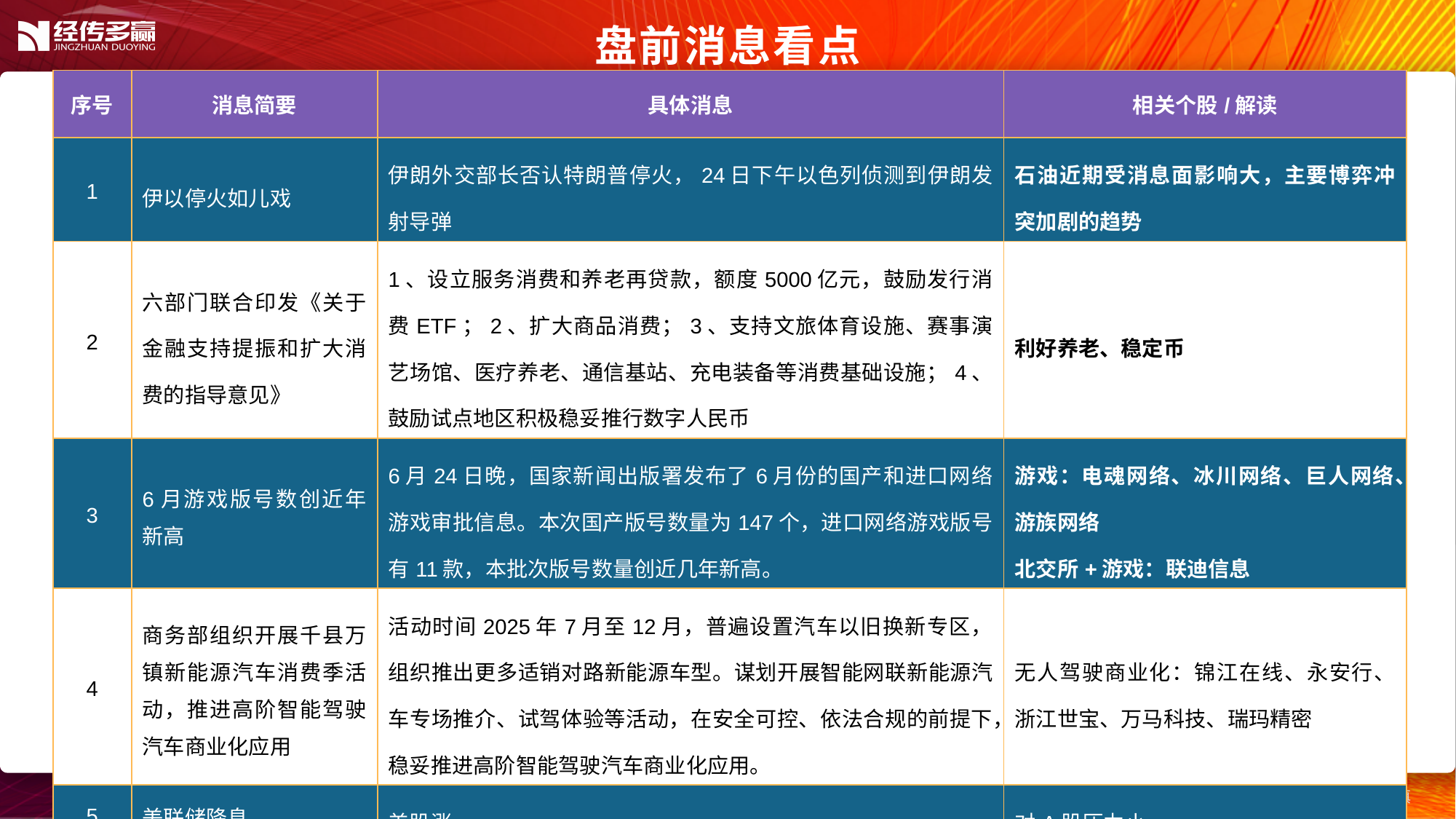

盘前消息看点
| 序号 | 消息简要 | 具体消息 | 相关个股/解读 |
| --- | --- | --- | --- |
| 1 | 伊以停火如儿戏 | 伊朗外交部长否认特朗普停火，24日下午以色列侦测到伊朗发射导弹 | 石油近期受消息面影响大，主要博弈冲突加剧的趋势 |
| 2 | 六部门联合印发《关于金融支持提振和扩大消费的指导意见》 | 1、设立服务消费和养老再贷款，额度5000亿元，鼓励发行消费ETF；2、扩大商品消费；3、支持文旅体育设施、赛事演艺场馆、医疗养老、通信基站、充电装备等消费基础设施；4、鼓励试点地区积极稳妥推行数字人民币 | 利好养老、稳定币 |
| 3 | 6月游戏版号数创近年新高 | 6月24日晚，国家新闻出版署发布了6月份的国产和进口网络游戏审批信息。本次国产版号数量为147个，进口网络游戏版号有11款，本批次版号数量创近几年新高。 | 游戏：电魂网络、冰川网络、巨人网络、游族网络 北交所+游戏：联迪信息 |
| 4 | 商务部组织开展千县万镇新能源汽车消费季活动，推进高阶智能驾驶汽车商业化应用 | 活动时间2025年7月至12月，普遍设置汽车以旧换新专区，组织推出更多适销对路新能源车型。谋划开展智能网联新能源汽车专场推介、试驾体验等活动，在安全可控、依法合规的前提下，稳妥推进高阶智能驾驶汽车商业化应用。 | 无人驾驶商业化：锦江在线、永安行、浙江世宝、万马科技、瑞玛精密 |
| 5 | 美联储降息 | 美股涨 | 对A股压力小 |